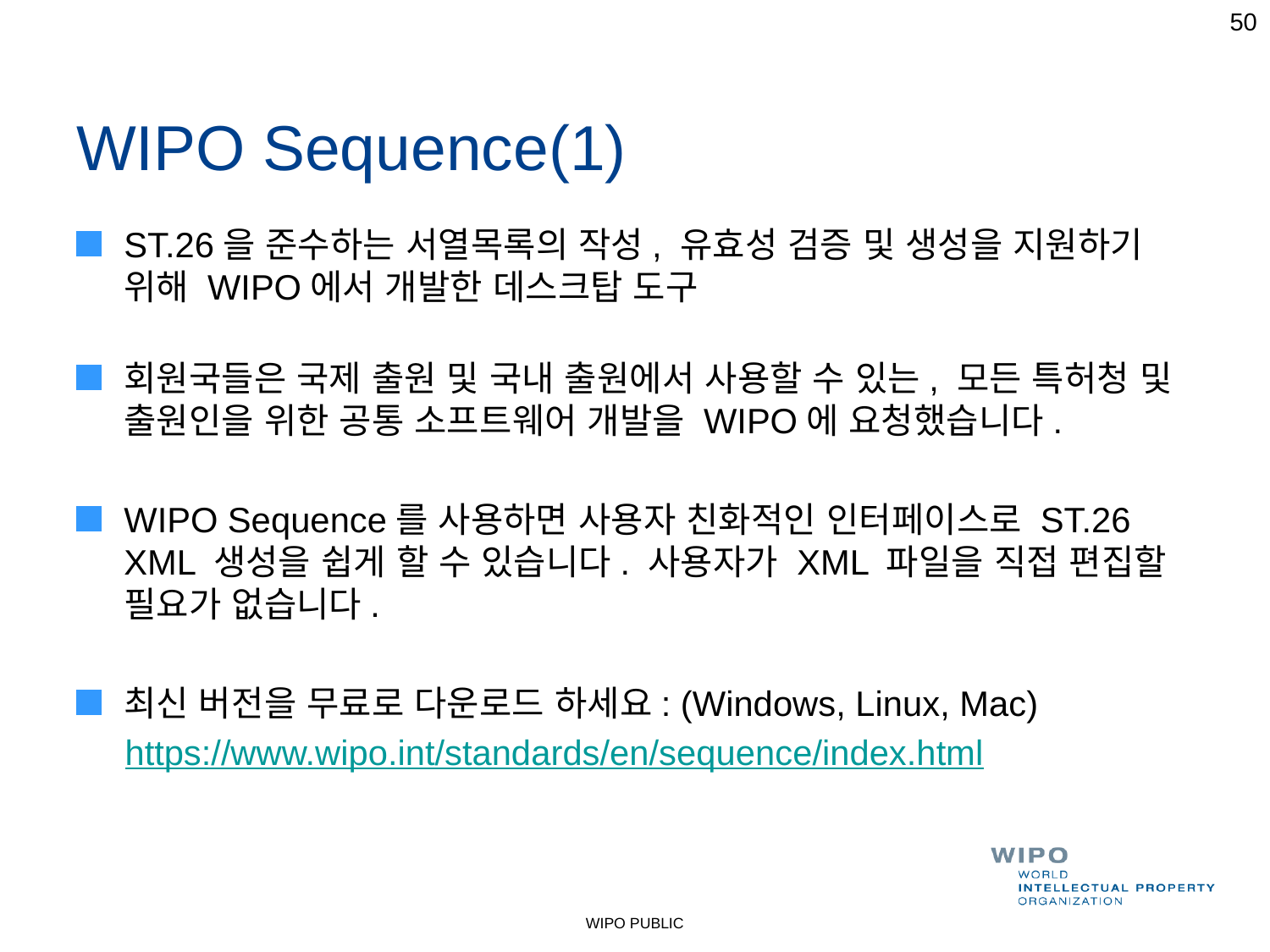

50
# WIPO Sequence(1)
ST.26을 준수하는 서열목록의 작성, 유효성 검증 및 생성을 지원하기 위해 WIPO에서 개발한 데스크탑 도구
회원국들은 국제 출원 및 국내 출원에서 사용할 수 있는, 모든 특허청 및 출원인을 위한 공통 소프트웨어 개발을 WIPO에 요청했습니다.

WIPO Sequence를 사용하면 사용자 친화적인 인터페이스로 ST.26 XML 생성을 쉽게 할 수 있습니다. 사용자가 XML 파일을 직접 편집할 필요가 없습니다.

최신 버전을 무료로 다운로드 하세요: (Windows, Linux, Mac)
     https://www.wipo.int/standards/en/sequence/index.html